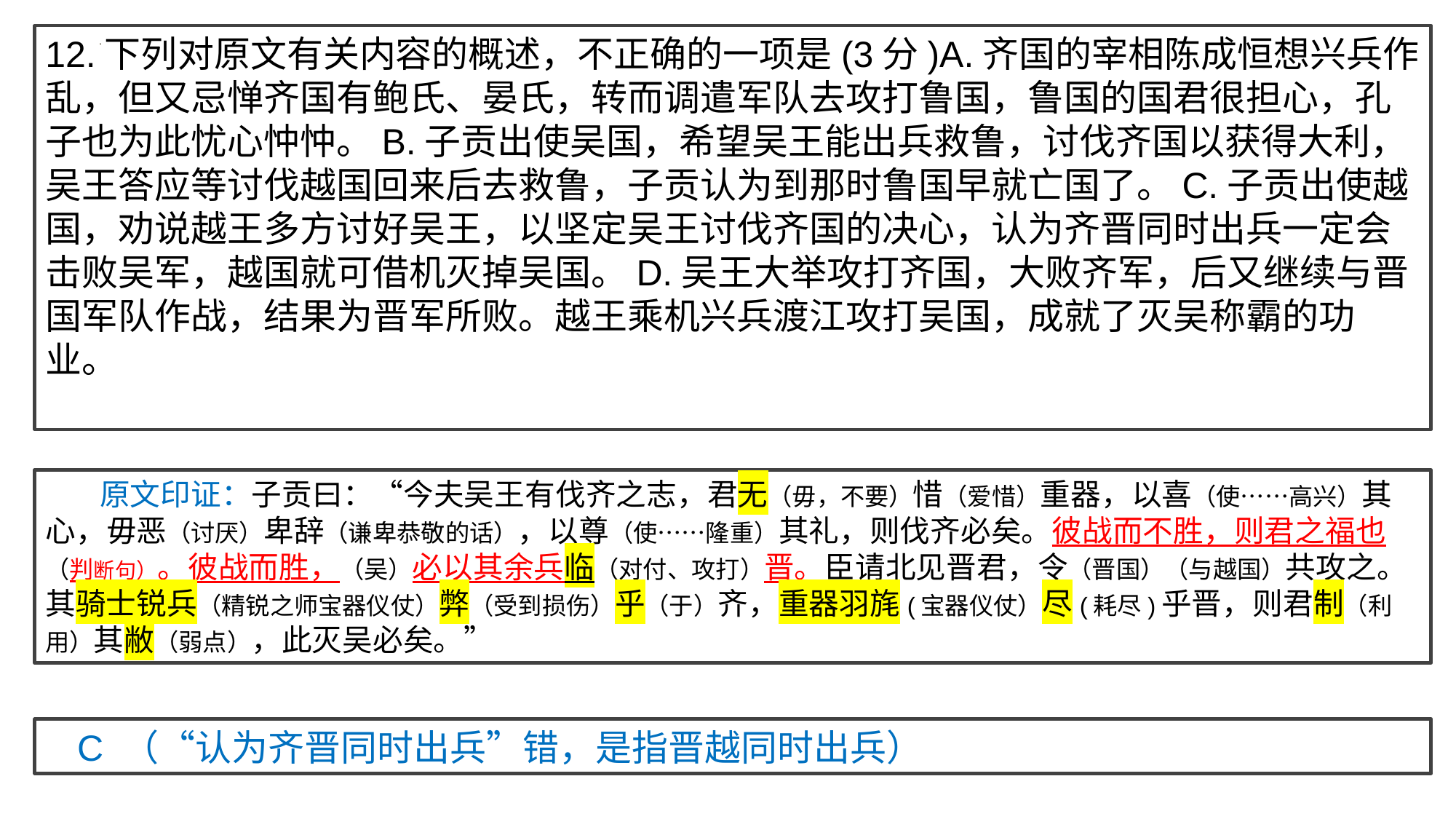

12.下列对原文有关内容的概述，不正确的一项是(3分)A.齐国的宰相陈成恒想兴兵作乱，但又忌惮齐国有鲍氏、晏氏，转而调遣军队去攻打鲁国，鲁国的国君很担心，孔子也为此忧心忡忡。B.子贡出使吴国，希望吴王能出兵救鲁，讨伐齐国以获得大利，吴王答应等讨伐越国回来后去救鲁，子贡认为到那时鲁国早就亡国了。C.子贡出使越国，劝说越王多方讨好吴王，以坚定吴王讨伐齐国的决心，认为齐晋同时出兵一定会击败吴军，越国就可借机灭掉吴国。D.吴王大举攻打齐国，大败齐军，后又继续与晋国军队作战，结果为晋军所败。越王乘机兴兵渡江攻打吴国，成就了灭吴称霸的功业。

       原文印证：子贡曰：“今夫吴王有伐齐之志，君无（毋，不要）惜（爱惜）重器，以喜（使……高兴）其心，毋恶（讨厌）卑辞（谦卑恭敬的话），以尊（使……隆重）其礼，则伐齐必矣。彼战而不胜，则君之福也（判断句）。彼战而胜，（吴）必以其余兵临（对付、攻打）晋。臣请北见晋君，令（晋国）（与越国）共攻之。其骑士锐兵（精锐之师宝器仪仗）弊（受到损伤）乎（于）齐，重器羽旄(宝器仪仗）尽(耗尽)乎晋，则君制（利用）其敝（弱点），此灭吴必矣。”
C （“认为齐晋同时出兵”错，是指晋越同时出兵）